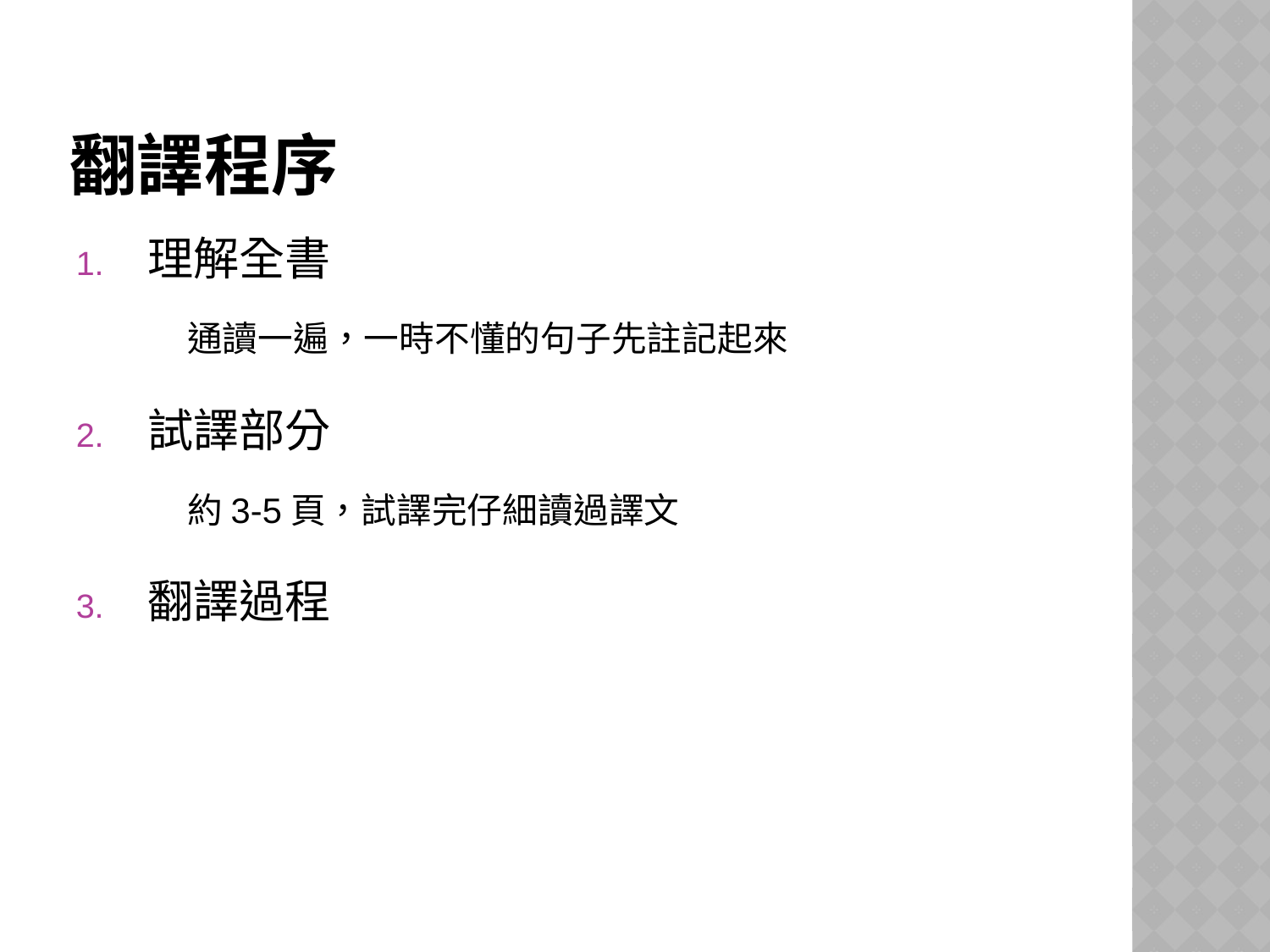

# 翻譯程序
理解全書
通讀一遍，一時不懂的句子先註記起來
試譯部分
約3-5頁，試譯完仔細讀過譯文
翻譯過程